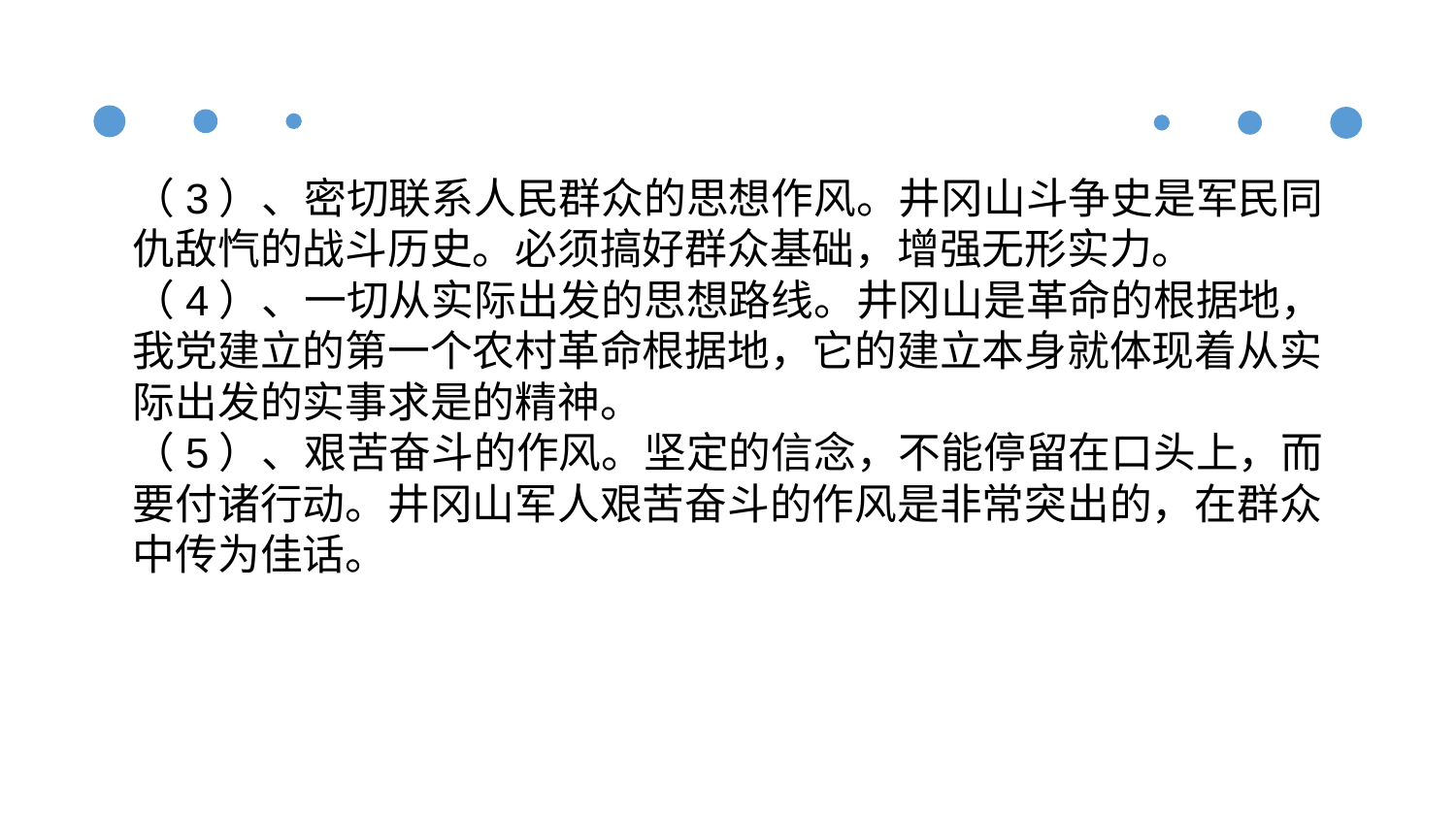

（3）、密切联系人民群众的思想作风。井冈山斗争史是军民同仇敌忾的战斗历史。必须搞好群众基础，增强无形实力。
（4）、一切从实际出发的思想路线。井冈山是革命的根据地，我党建立的第一个农村革命根据地，它的建立本身就体现着从实际出发的实事求是的精神。
（5）、艰苦奋斗的作风。坚定的信念，不能停留在口头上，而要付诸行动。井冈山军人艰苦奋斗的作风是非常突出的，在群众中传为佳话。